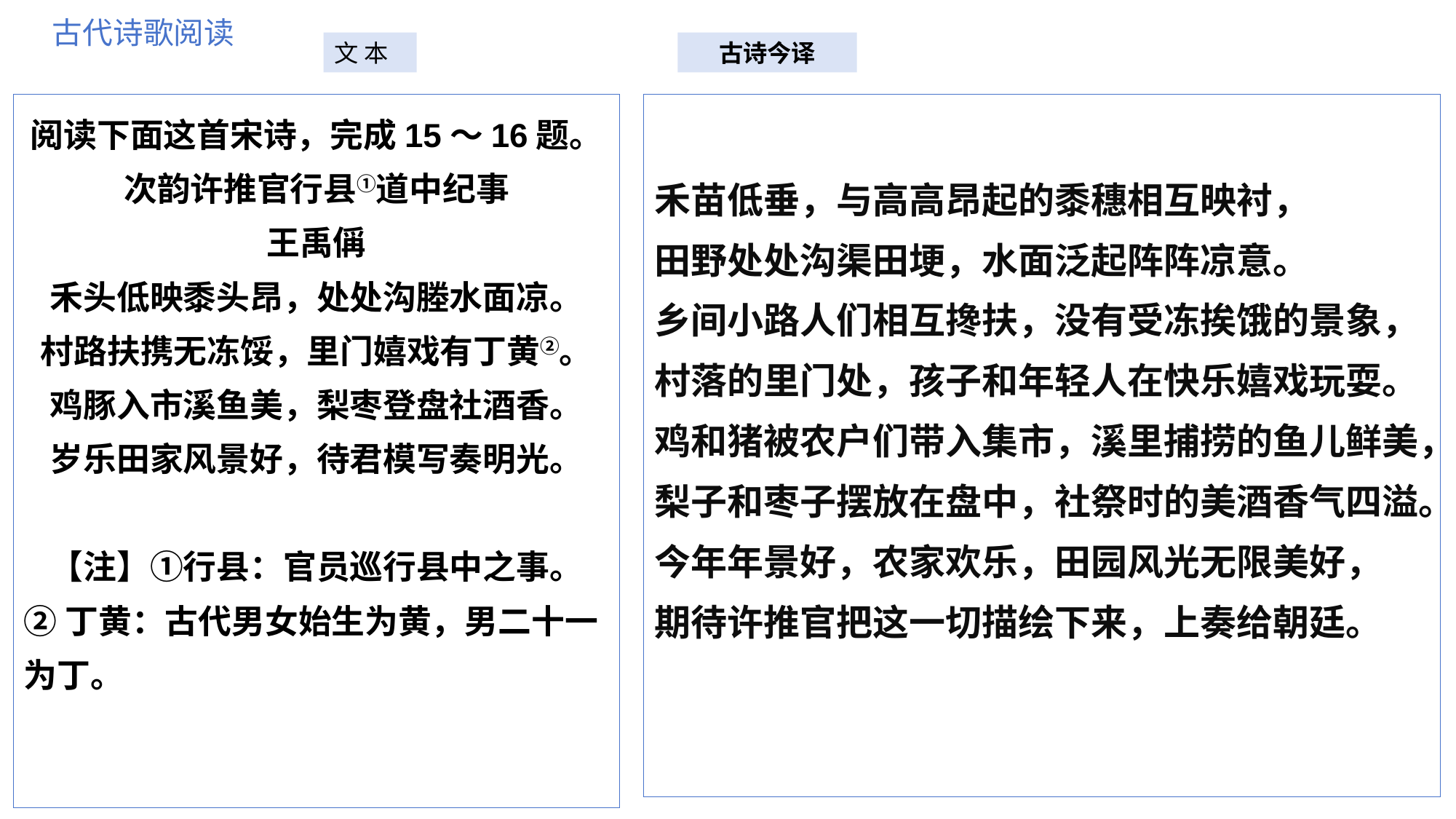

古代诗歌阅读
文 本
古诗今译
阅读下面这首宋诗，完成15～16题。
次韵许推官行县①道中纪事
王禹偁
禾头低映黍头昂，处处沟塍水面凉。
村路扶携无冻馁，里门嬉戏有丁黄②。
鸡豚入市溪鱼美，梨枣登盘社酒香。
岁乐田家风景好，待君模写奏明光。

【注】①行县：官员巡行县中之事。
②丁黄：古代男女始生为黄，男二十一为丁。

禾苗低垂，与高高昂起的黍穗相互映衬，
田野处处沟渠田埂，水面泛起阵阵凉意。
乡间小路人们相互搀扶，没有受冻挨饿的景象，村落的里门处，孩子和年轻人在快乐嬉戏玩耍。
鸡和猪被农户们带入集市，溪里捕捞的鱼儿鲜美，
梨子和枣子摆放在盘中，社祭时的美酒香气四溢。
今年年景好，农家欢乐，田园风光无限美好，
期待许推官把这一切描绘下来，上奏给朝廷。